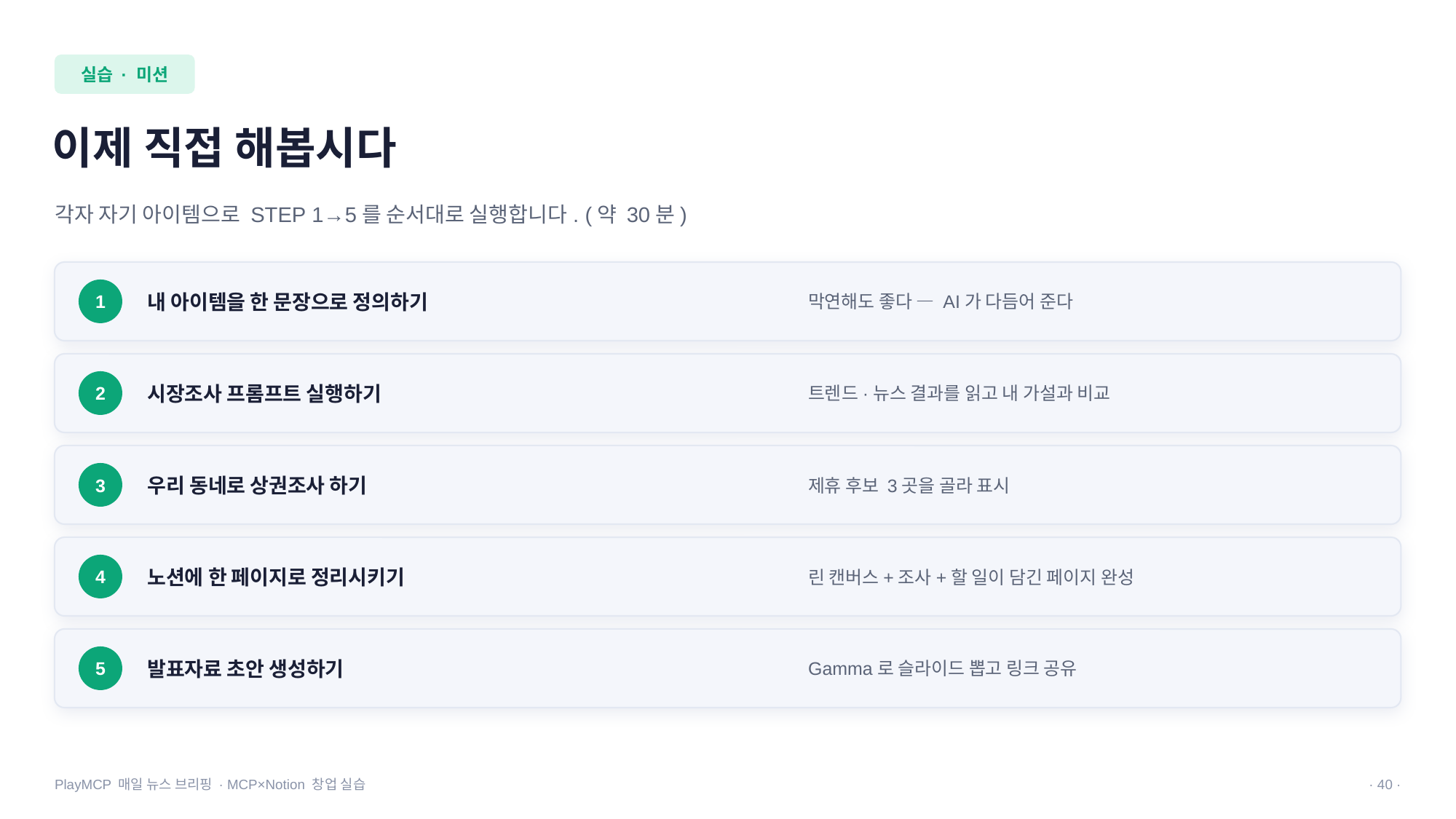

실습 · 미션
이제 직접 해봅시다
각자 자기 아이템으로 STEP 1→5를 순서대로 실행합니다. (약 30분)

내 아이템을 한 문장으로 정의하기
막연해도 좋다 — AI가 다듬어 준다

1

시장조사 프롬프트 실행하기
트렌드·뉴스 결과를 읽고 내 가설과 비교

2

우리 동네로 상권조사 하기
제휴 후보 3곳을 골라 표시

3

노션에 한 페이지로 정리시키기
린 캔버스+조사+할 일이 담긴 페이지 완성

4

발표자료 초안 생성하기
Gamma로 슬라이드 뽑고 링크 공유

5
PlayMCP 매일 뉴스 브리핑 · MCP×Notion 창업 실습
· 40 ·